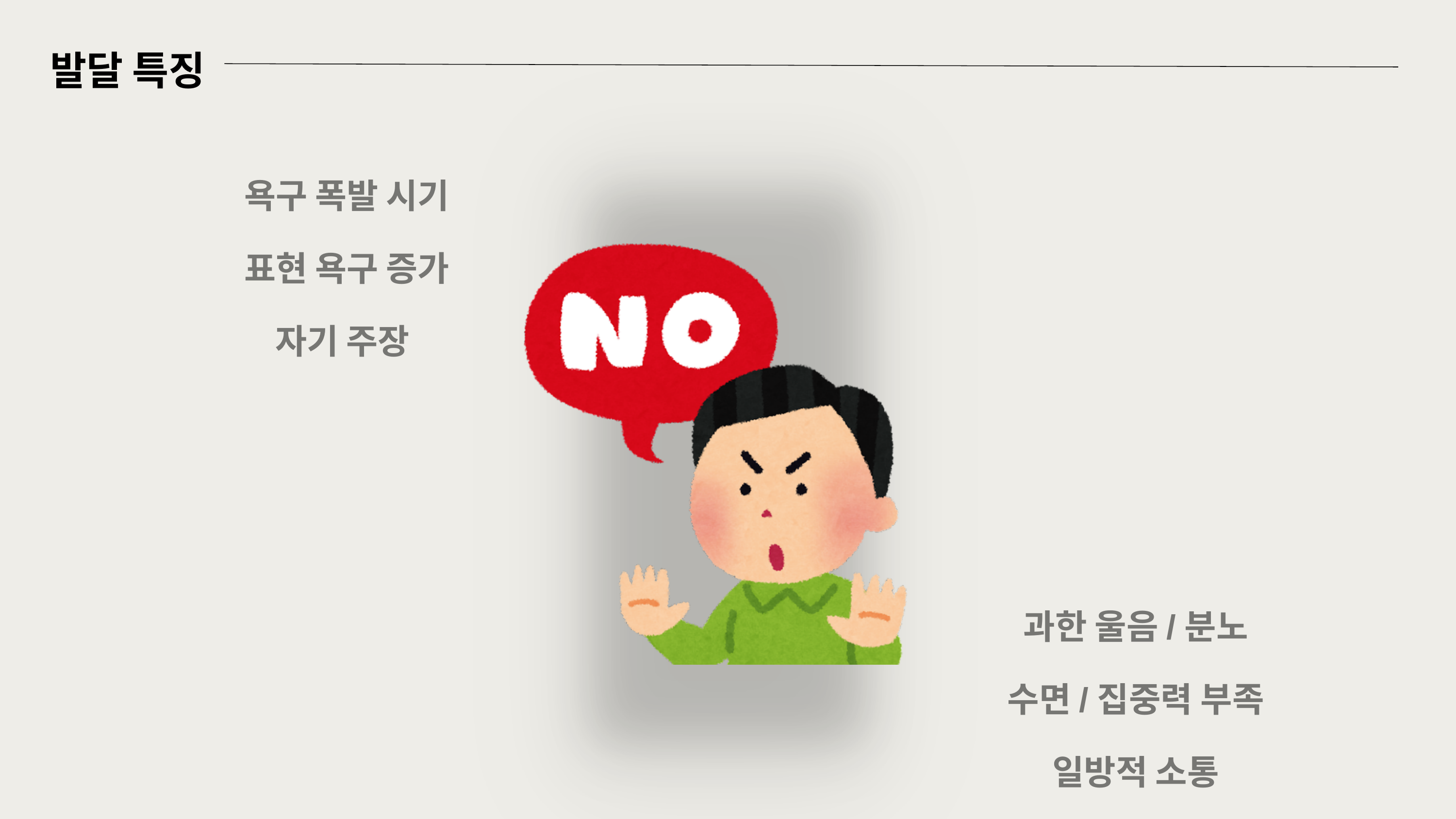

발달 특징

욕구 폭발 시기
표현 욕구 증가
자기 주장

과한 울음/분노
수면/집중력 부족
일방적 소통